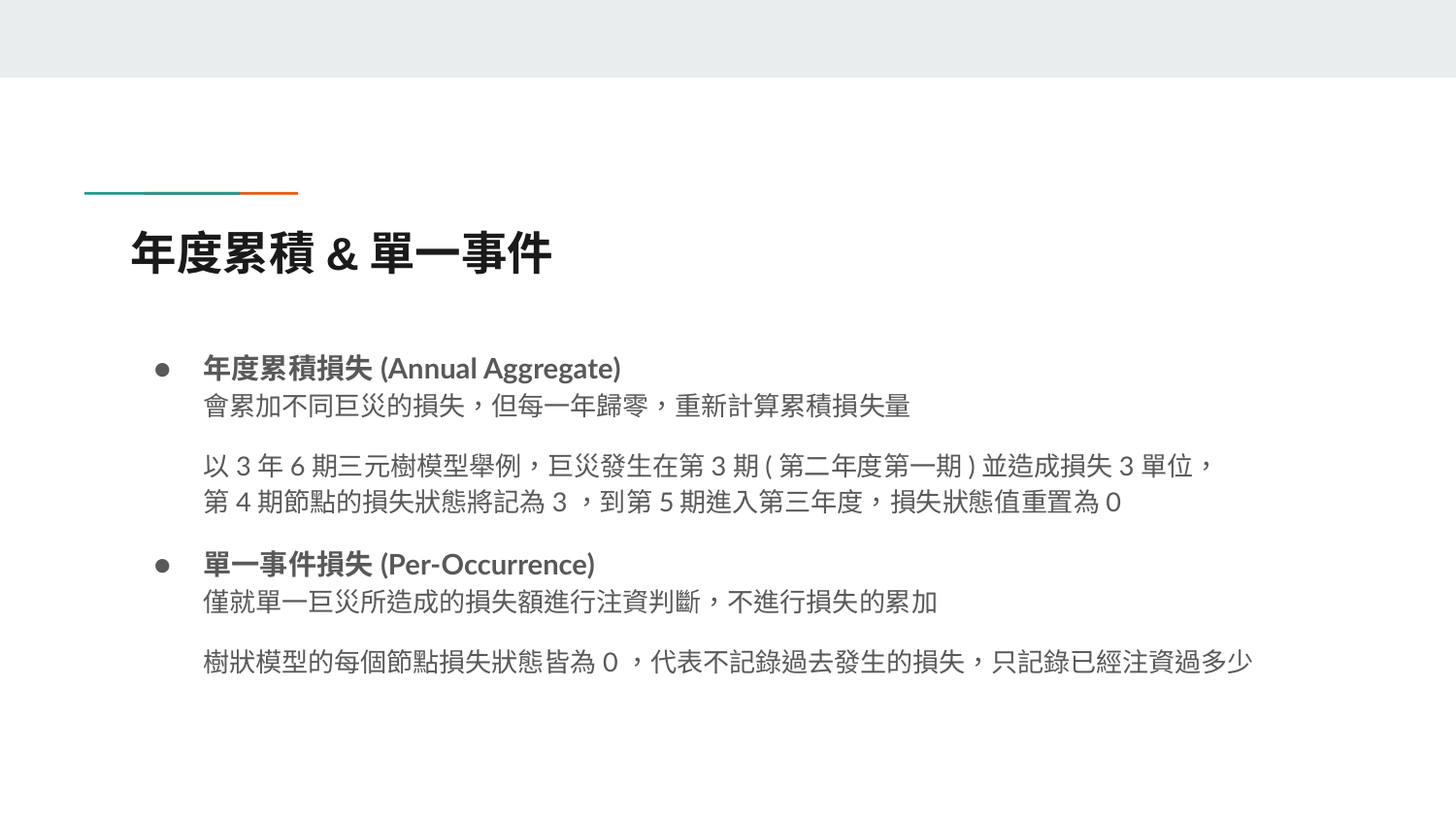

# 年度累積&單一事件
年度累積損失(Annual Aggregate)
會累加不同巨災的損失，但每一年歸零，重新計算累積損失量
以3年6期三元樹模型舉例，巨災發生在第3期(第二年度第一期)並造成損失3單位，
第4期節點的損失狀態將記為3，到第5期進入第三年度，損失狀態值重置為0
單一事件損失(Per-Occurrence)
僅就單一巨災所造成的損失額進行注資判斷，不進行損失的累加
樹狀模型的每個節點損失狀態皆為0，代表不記錄過去發生的損失，只記錄已經注資過多少